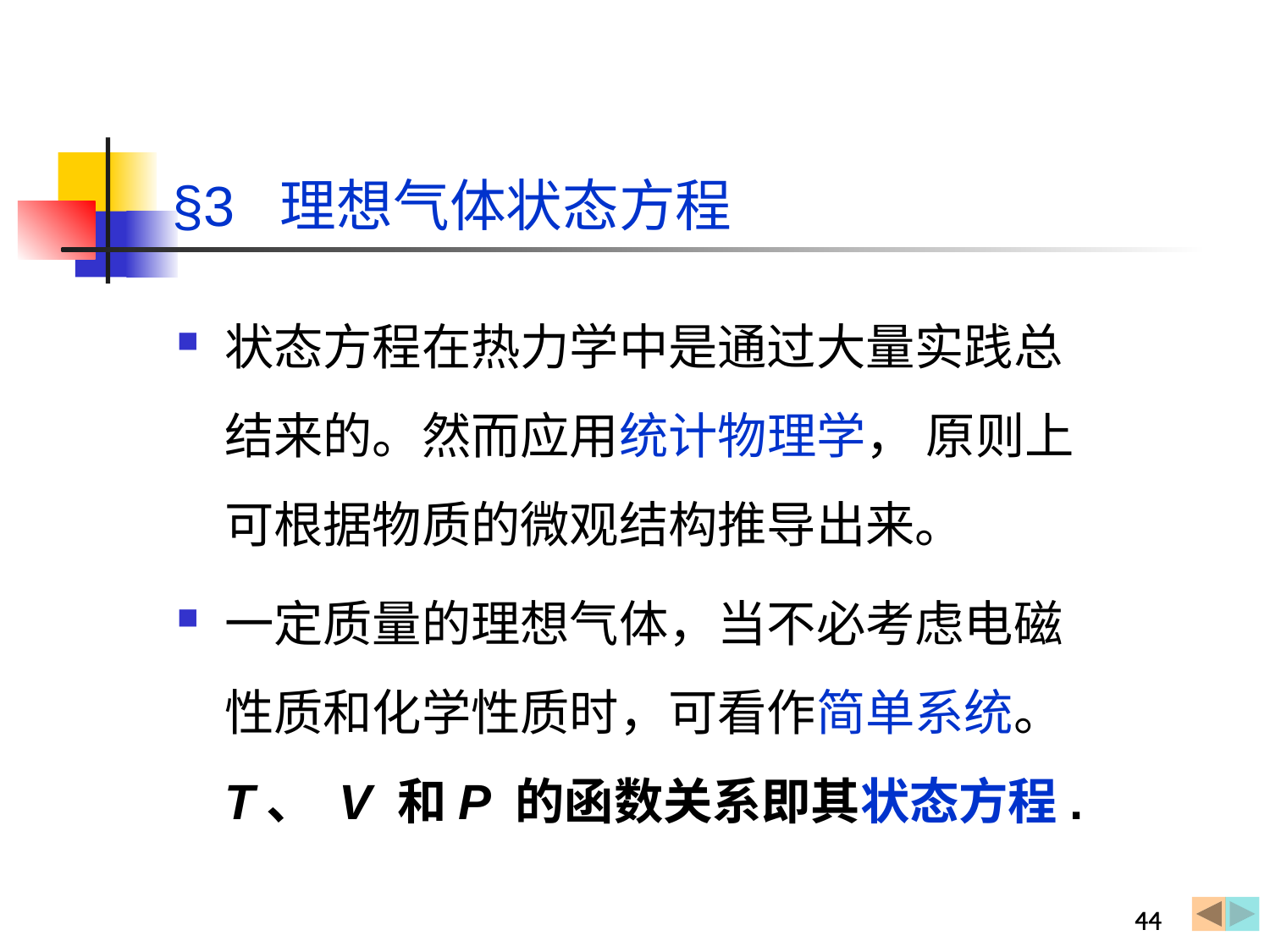

# §3  理想气体状态方程
状态方程在热力学中是通过大量实践总结来的。然而应用统计物理学， 原则上可根据物质的微观结构推导出来。
一定质量的理想气体，当不必考虑电磁性质和化学性质时，可看作简单系统。 T、 V 和P 的函数关系即其状态方程.
44